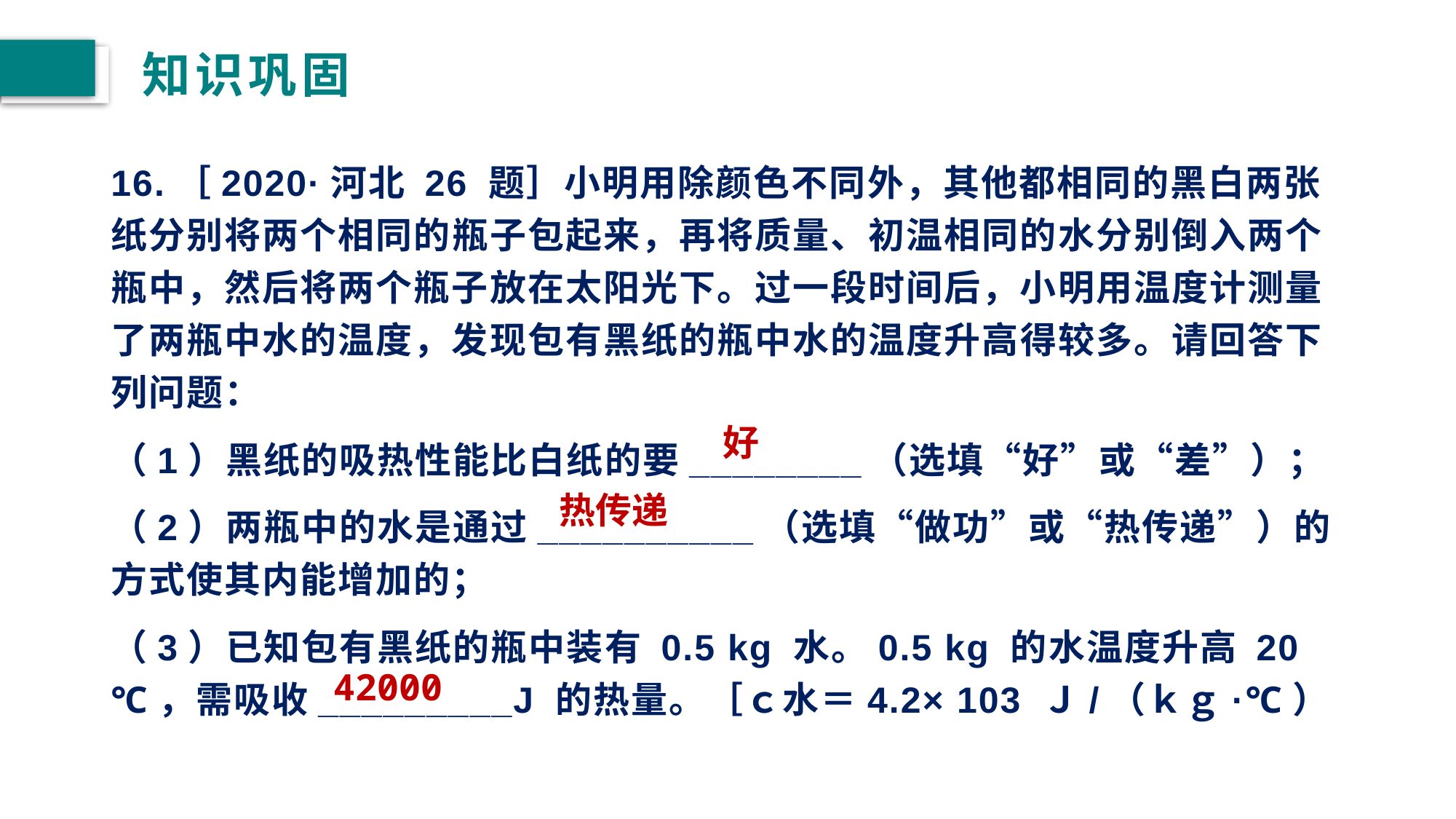

# 知识巩固

-2-
16.［2020·河北 26 题］小明用除颜色不同外，其他都相同的黑白两张纸分别将两个相同的瓶子包起来，再将质量、初温相同的水分别倒入两个瓶中，然后将两个瓶子放在太阳光下。过一段时间后，小明用温度计测量了两瓶中水的温度，发现包有黑纸的瓶中水的温度升高得较多。请回答下列问题：
（1）黑纸的吸热性能比白纸的要________（选填“好”或“差”）；
（2）两瓶中的水是通过__________（选填“做功”或“热传递”）的方式使其内能增加的；
（3）已知包有黑纸的瓶中装有 0.5 kg 水。0.5 kg 的水温度升高 20 ℃，需吸收_________J 的热量。［ｃ水＝4.2× 103 Ｊ/（ｋｇ·℃）
 好
热传递
42000